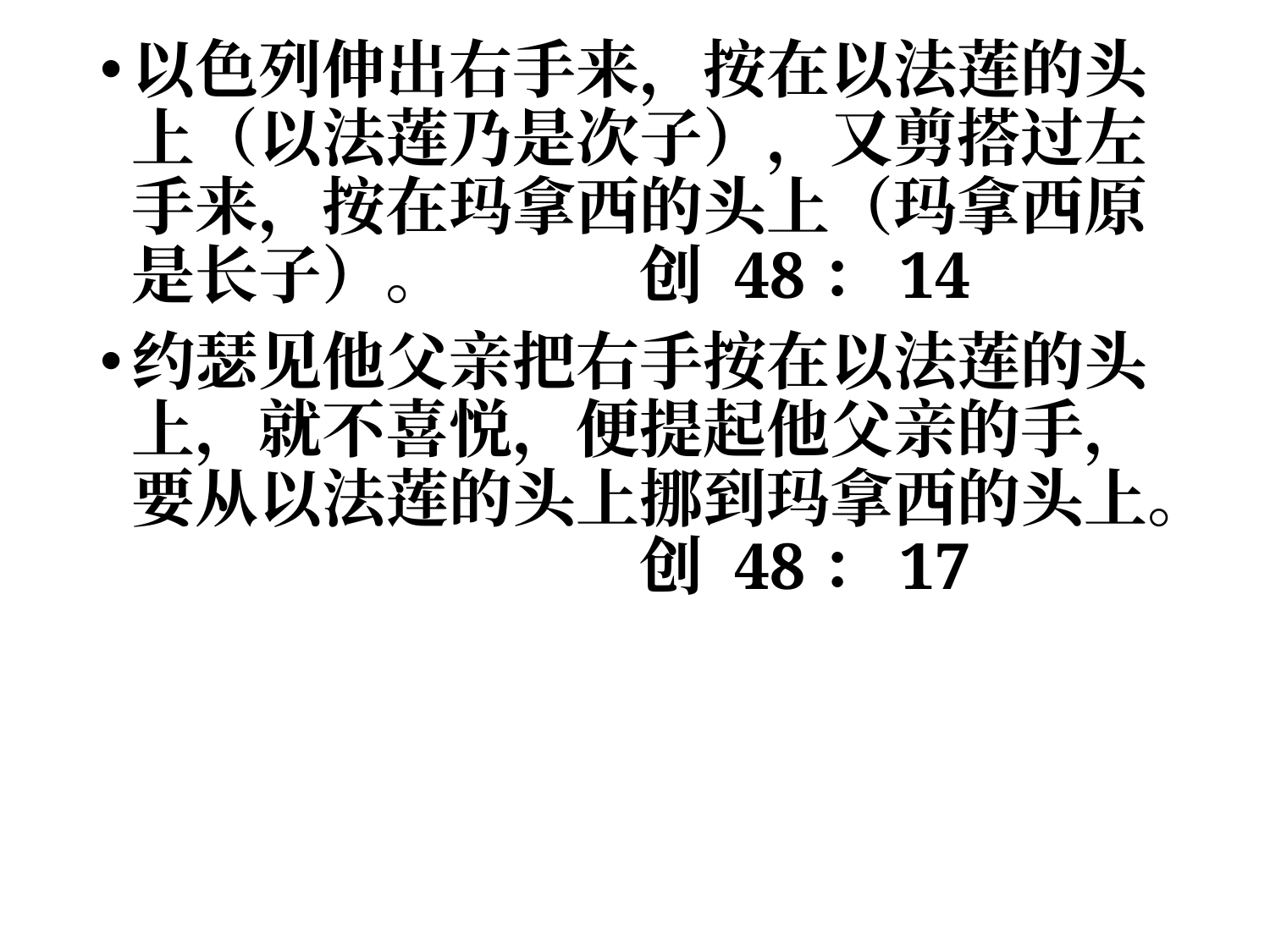

以色列伸出右手来，按在以法莲的头上（以法莲乃是次子），又剪搭过左手来，按在玛拿西的头上（玛拿西原是长子）。		创 48：14
约瑟见他父亲把右手按在以法莲的头上，就不喜悦，便提起他父亲的手，要从以法莲的头上挪到玛拿西的头上。				创 48：17